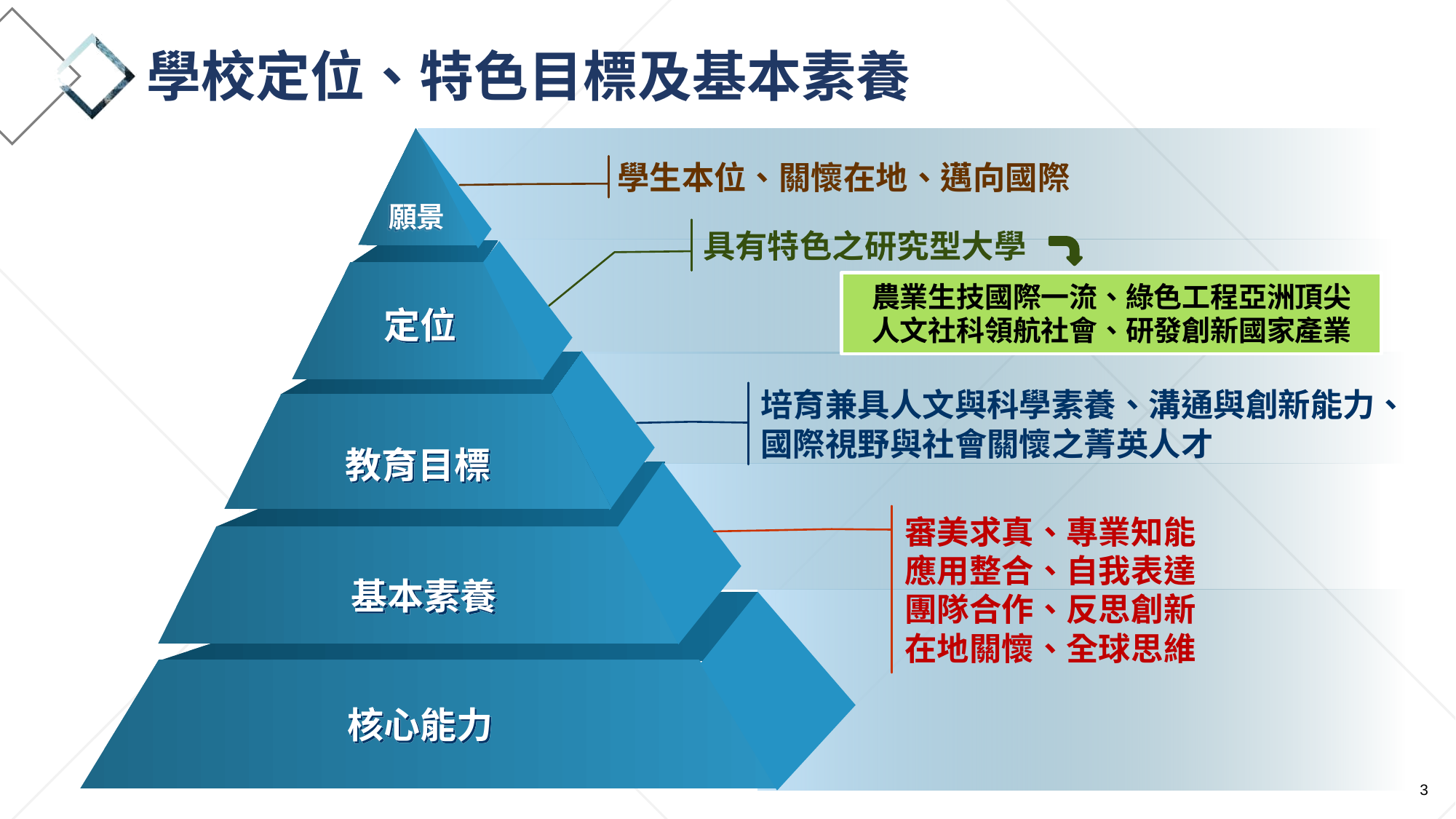

學校定位、特色目標及基本素養

願景

定位

教育目標

基本素養

核心能力
學生本位、關懷在地、邁向國際
具有特色之研究型大學

農業生技國際一流、綠色工程亞洲頂尖
人文社科領航社會、研發創新國家產業
培育兼具人文與科學素養、溝通與創新能力、國際視野與社會關懷之菁英人才
審美求真、專業知能
應用整合、自我表達
團隊合作、反思創新
在地關懷、全球思維
學系學伴與新生
交流時間
109特殊選才
新生與師長合影
3